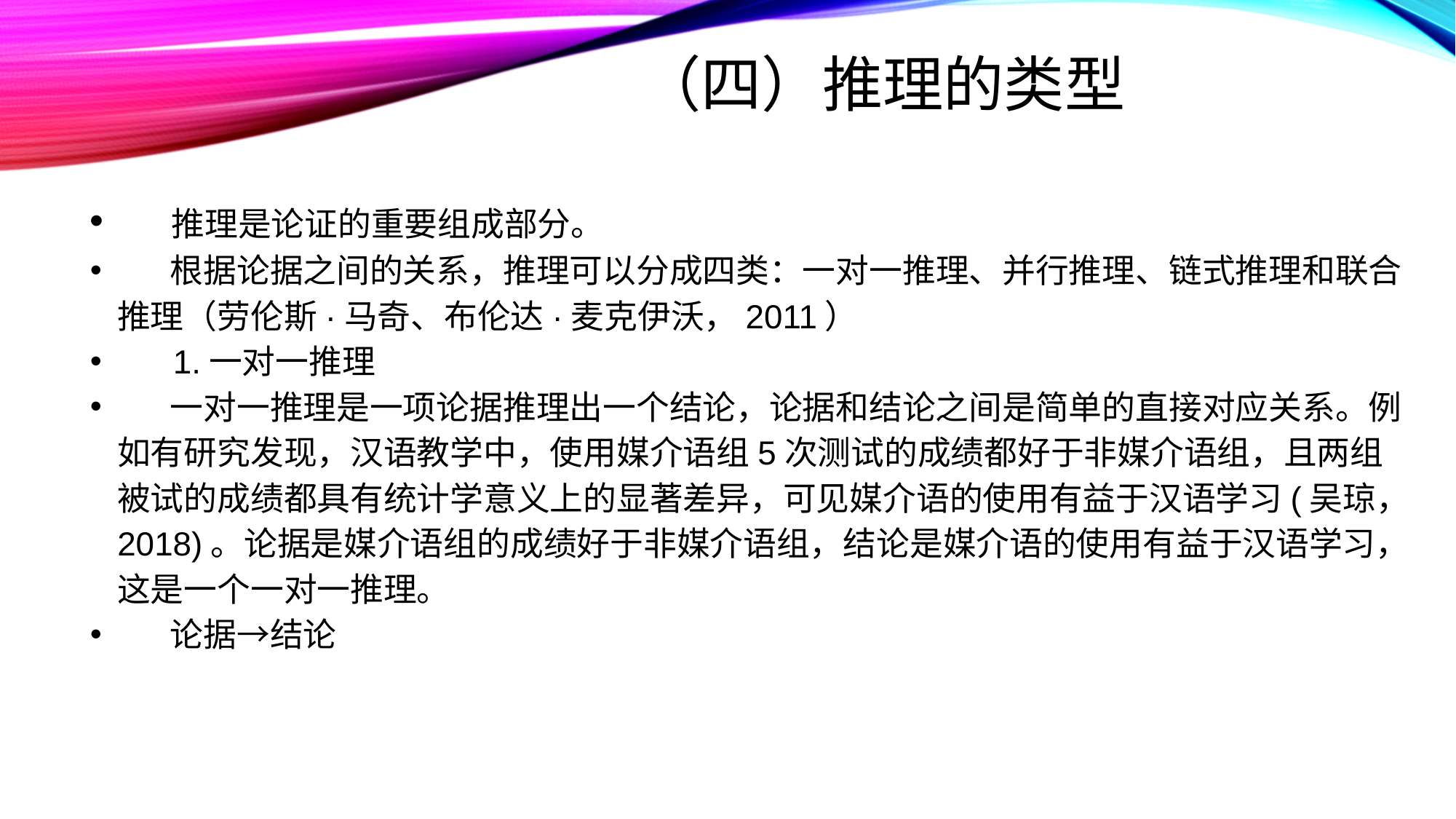

# （四）推理的类型

     推理是论证的重要组成部分。
      根据论据之间的关系，推理可以分成四类：一对一推理、并行推理、链式推理和联合推理（劳伦斯·马奇、布伦达·麦克伊沃，2011）
      1.一对一推理
      一对一推理是一项论据推理出一个结论，论据和结论之间是简单的直接对应关系。例如有研究发现，汉语教学中，使用媒介语组5次测试的成绩都好于非媒介语组，且两组被试的成绩都具有统计学意义上的显著差异，可见媒介语的使用有益于汉语学习(吴琼，2018)。论据是媒介语组的成绩好于非媒介语组，结论是媒介语的使用有益于汉语学习，这是一个一对一推理。
      论据→结论